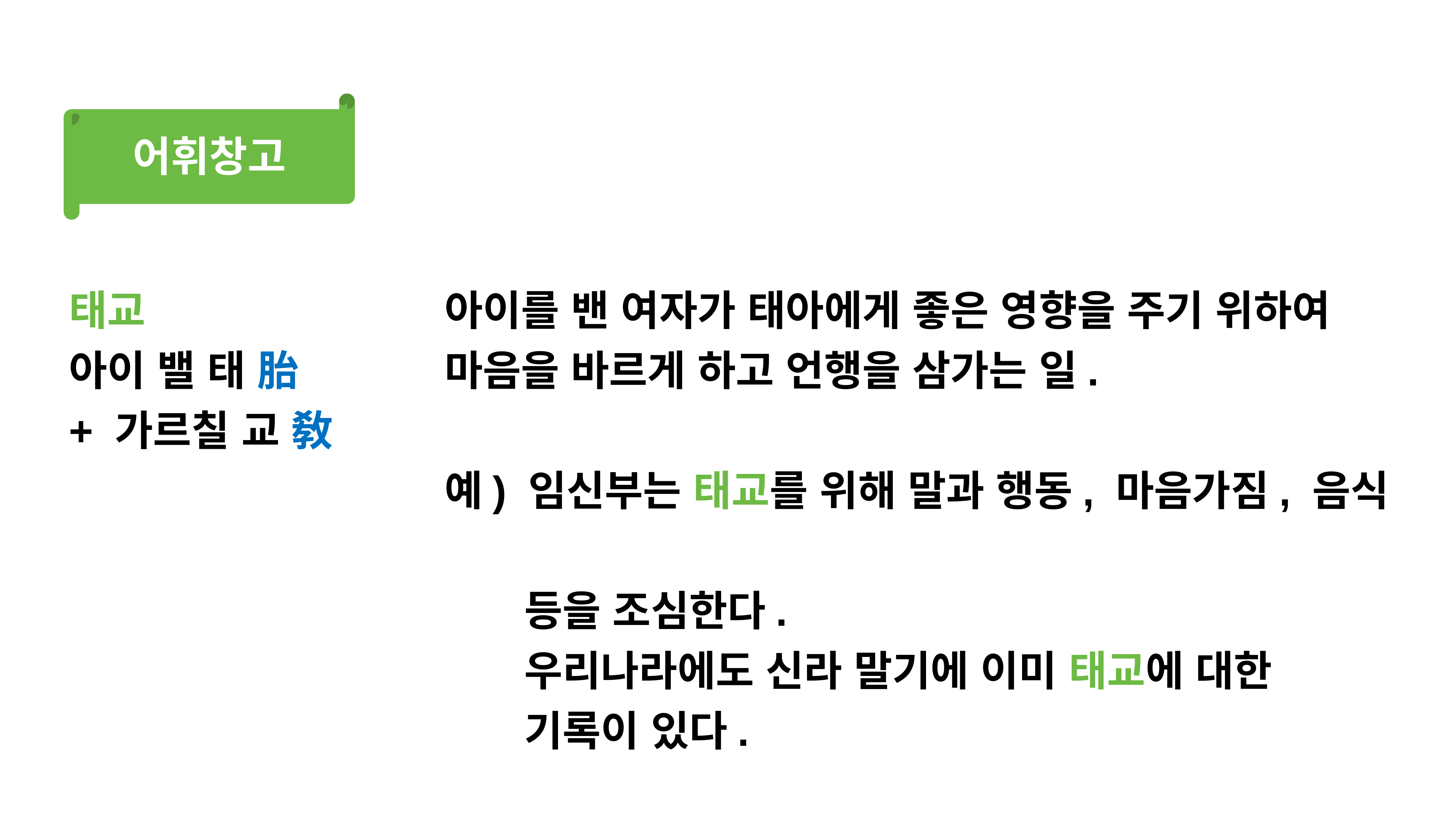

어휘창고
태교
아이 밸 태 胎
+ 가르칠 교 敎
아이를 밴 여자가 태아에게 좋은 영향을 주기 위하여 마음을 바르게 하고 언행을 삼가는 일.

예) 임신부는 태교를 위해 말과 행동, 마음가짐, 음식
      등을 조심한다.
      우리나라에도 신라 말기에 이미 태교에 대한
      기록이 있다.